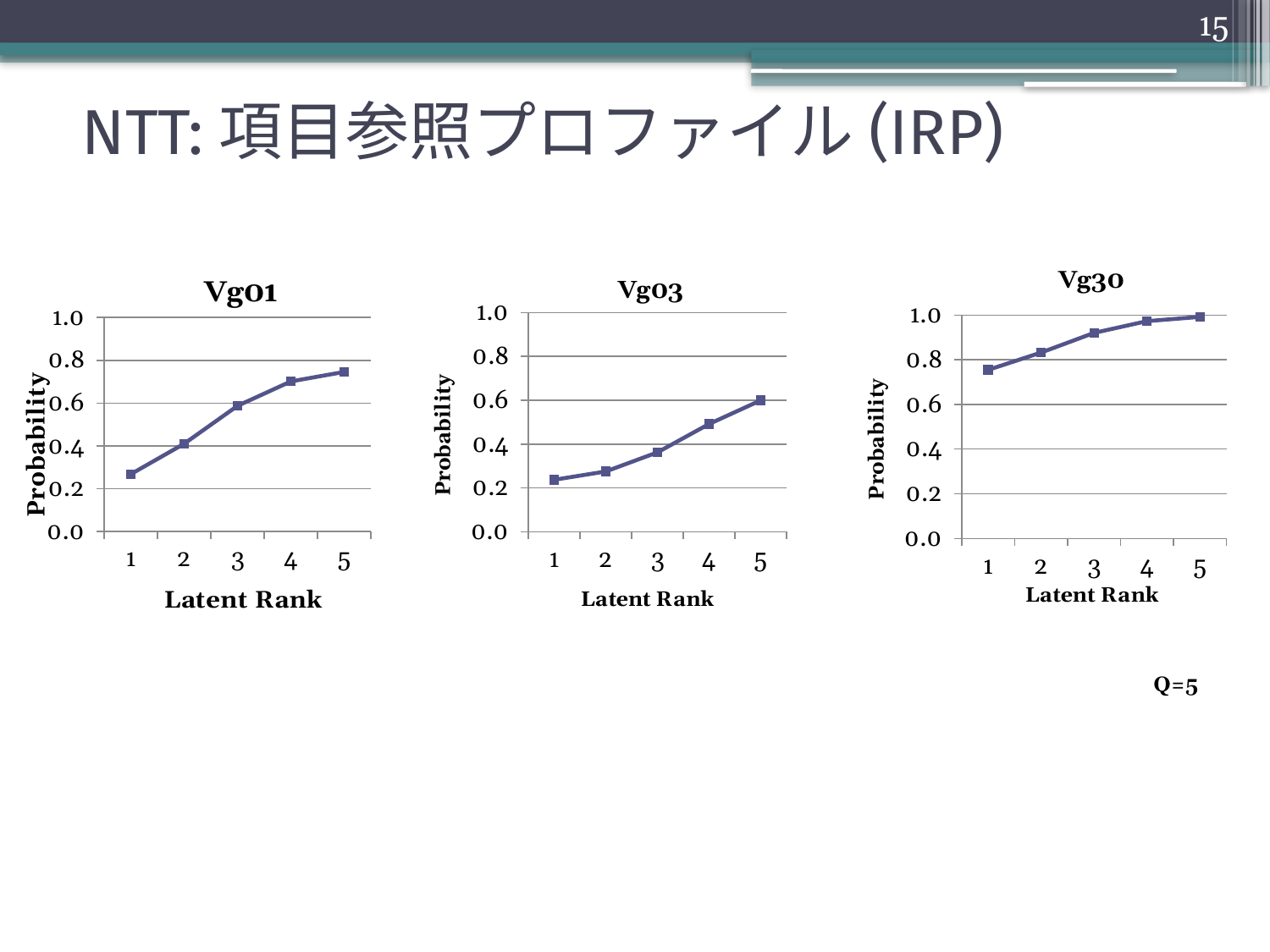

15
# NTT:項目参照プロファイル(IRP)

### Chart: Vg30

| Category |      Item030 |
|---|---|
| 1 | 0.7548400000000031 |
| 2 | 0.83222 |
| 3 | 0.92017 |
| 4 | 0.97281 |
| 5 | 0.99176 |

### Chart: Vg01

| Category |      Item001 |
|---|---|
| 1 | 0.26762 |
| 2 | 0.4104200000000012 |
| 3 | 0.5873999999999996 |
| 4 | 0.7013 |
| 5 | 0.7457800000000021 |

### Chart: Vg03

| Category |      Item003 |
|---|---|
| 1 | 0.23688 |
| 2 | 0.27489 |
| 3 | 0.3620800000000012 |
| 4 | 0.4914600000000012 |
| 5 | 0.59963 |
Q=5